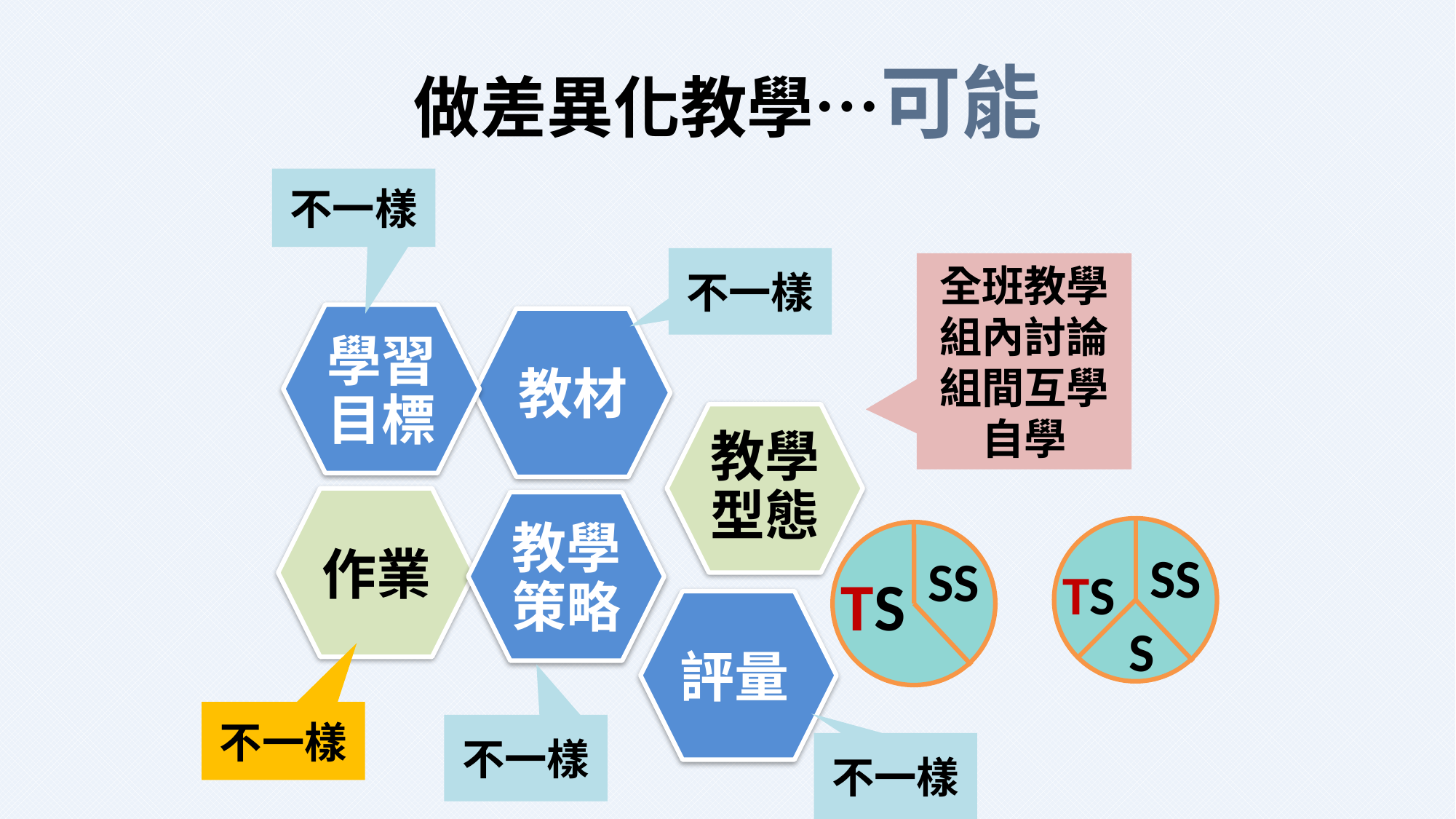

# 做差異化教學…可能
不一樣
不一樣
全班教學
組內討論
組間互學
自學

學習目標
教材

教學型態

作業

SS
SS
TS
TS
S
教學策略

評量
不一樣
不一樣
不一樣